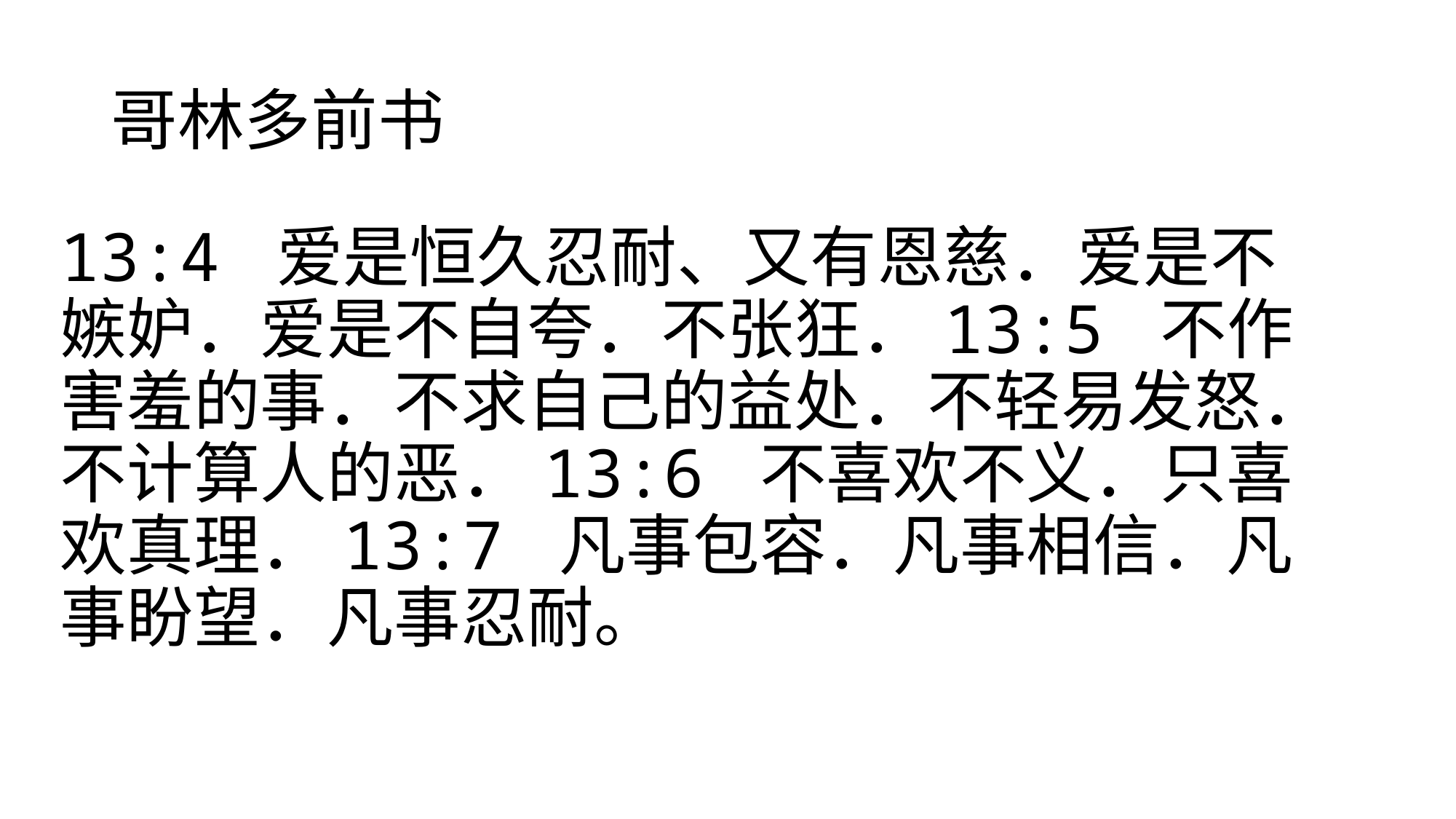

# 哥林多前书
13:4 爱是恒久忍耐、又有恩慈．爱是不嫉妒．爱是不自夸．不张狂．13:5 不作害羞的事．不求自己的益处．不轻易发怒．不计算人的恶．13:6 不喜欢不义．只喜欢真理．13:7 凡事包容．凡事相信．凡事盼望．凡事忍耐。